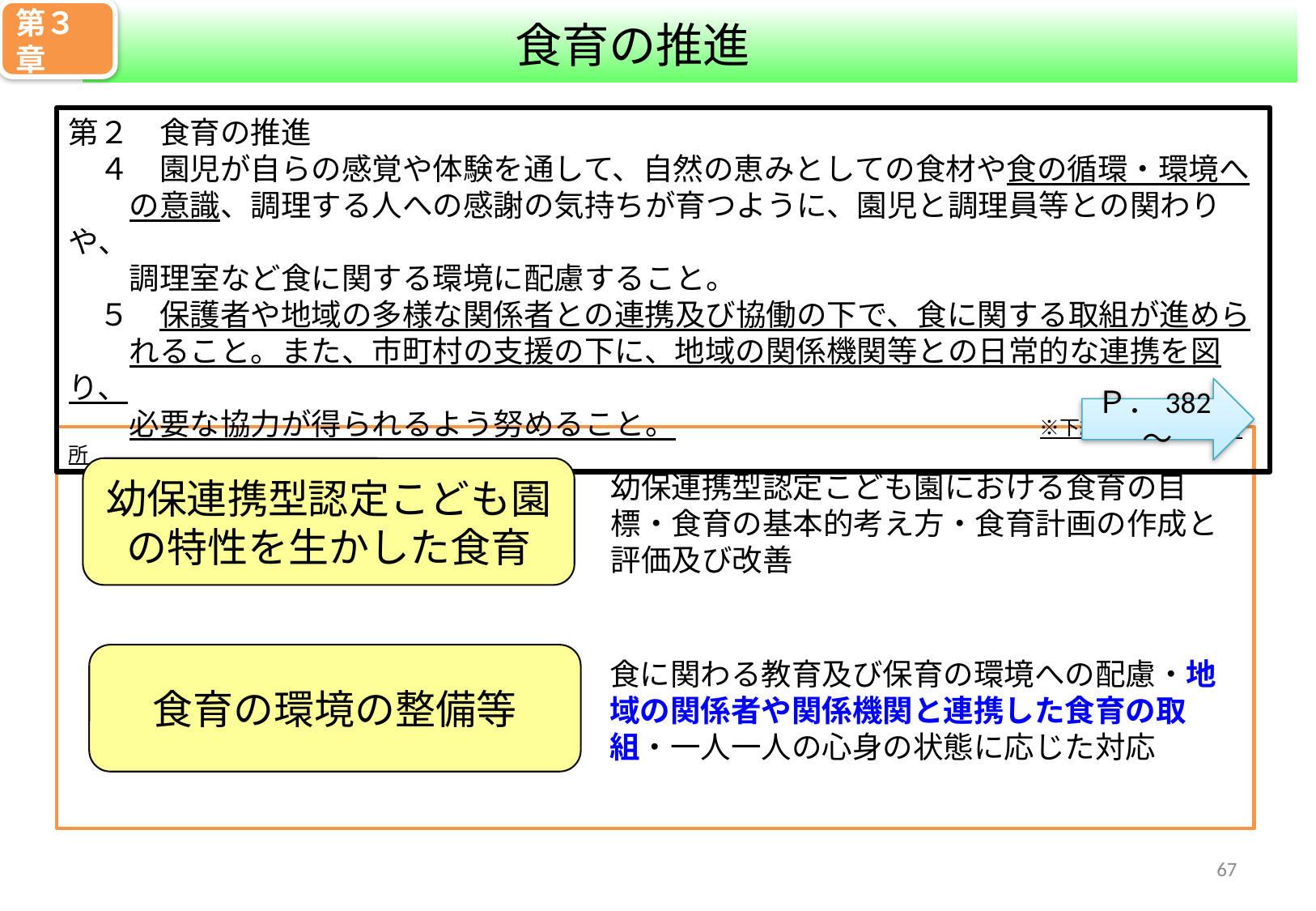

第３章

食育の推進
第２　食育の推進
　４　園児が自らの感覚や体験を通して、自然の恵みとしての食材や食の循環・環境へ
　　の意識、調理する人への感謝の気持ちが育つように、園児と調理員等との関わりや、
　　調理室など食に関する環境に配慮すること。
　５　保護者や地域の多様な関係者との連携及び協働の下で、食に関する取組が進めら
　　れること。また、市町村の支援の下に、地域の関係機関等との日常的な連携を図り、
　　必要な協力が得られるよう努めること。　　　　　　　　　　　　※下線部：主な改訂箇所
Ｐ．382～

幼保連携型認定こども園の特性を生かした食育
幼保連携型認定こども園における食育の目標・食育の基本的考え方・食育計画の作成と評価及び改善
食育の環境の整備等
食に関わる教育及び保育の環境への配慮・地域の関係者や関係機関と連携した食育の取組・一人一人の心身の状態に応じた対応
67